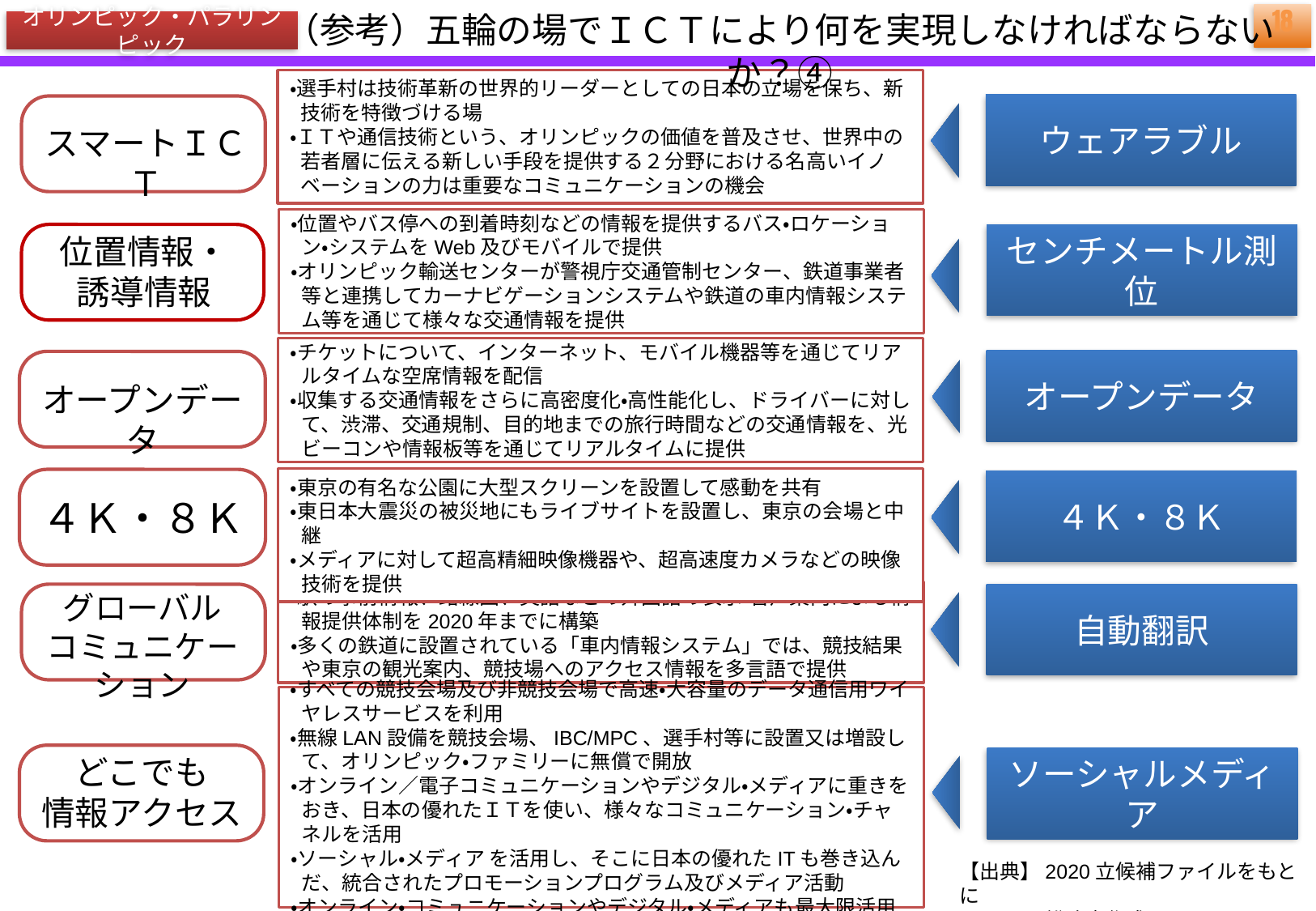

（参考）五輪の場でＩＣＴにより何を実現しなければならないか？④
18
オリンピック・パラリンピック
・選手村は技術革新の世界的リーダーとしての日本の立場を保ち、新技術を特徴づける場
・ＩＴや通信技術という、オリンピックの価値を普及させ、世界中の若者層に伝える新しい手段を提供する２分野における名高いイノベーションの力は重要なコミュニケーションの機会
ウェアラブル

スマートＩＣＴ

・位置やバス停への到着時刻などの情報を提供するバス・ロケーション・システムをWeb及びモバイルで提供
・オリンピック輸送センターが警視庁交通管制センター、鉄道事業者等と連携してカーナビゲーションシステムや鉄道の車内情報システム等を通じて様々な交通情報を提供

位置情報・
誘導情報
センチメートル測位

・チケットについて、インターネット、モバイル機器等を通じてリアルタイムな空席情報を配信
・収集する交通情報をさらに高密度化・高性能化し、ドライバーに対して、渋滞、交通規制、目的地までの旅行時間などの交通情報を、光ビーコンや情報板等を通じてリアルタイムに提供
オープンデータ

オープンデータ

・東京の有名な公園に大型スクリーンを設置して感動を共有
・東日本大震災の被災地にもライブサイトを設置し、東京の会場と中継
・メディアに対して超高精細映像機器や、超高速度カメラなどの映像技術を提供

４Ｋ・８Ｋ
４Ｋ・８Ｋ

グローバル
コミュニケーション
・駅の事前情報、路線図、英語などの外国語の表示・音声案内による情報提供体制を2020年までに構築
・多くの鉄道に設置されている「車内情報システム」では、競技結果や東京の観光案内、競技場へのアクセス情報を多言語で提供

自動翻訳

・すべての競技会場及び非競技会場で高速・大容量のデータ通信用ワイヤレスサービスを利用
・無線LAN設備を競技会場、IBC/MPC、選手村等に設置又は増設して、オリンピック・ファミリーに無償で開放
・オンライン／電子コミュニケーションやデジタル・メディアに重きをおき、日本の優れたＩＴを使い、様々なコミュニケーション・チャネルを活用
・ソーシャル・メディア を活用し、そこに日本の優れたITも巻き込んだ、統合されたプロモーションプログラム及びメディア活動
・オンライン・コミュニケーションやデジタル・メディアも最大限活用
どこでも
情報アクセス

ソーシャルメディア

【出典】2020立候補ファイルをもとに
　　　　 総務省作成